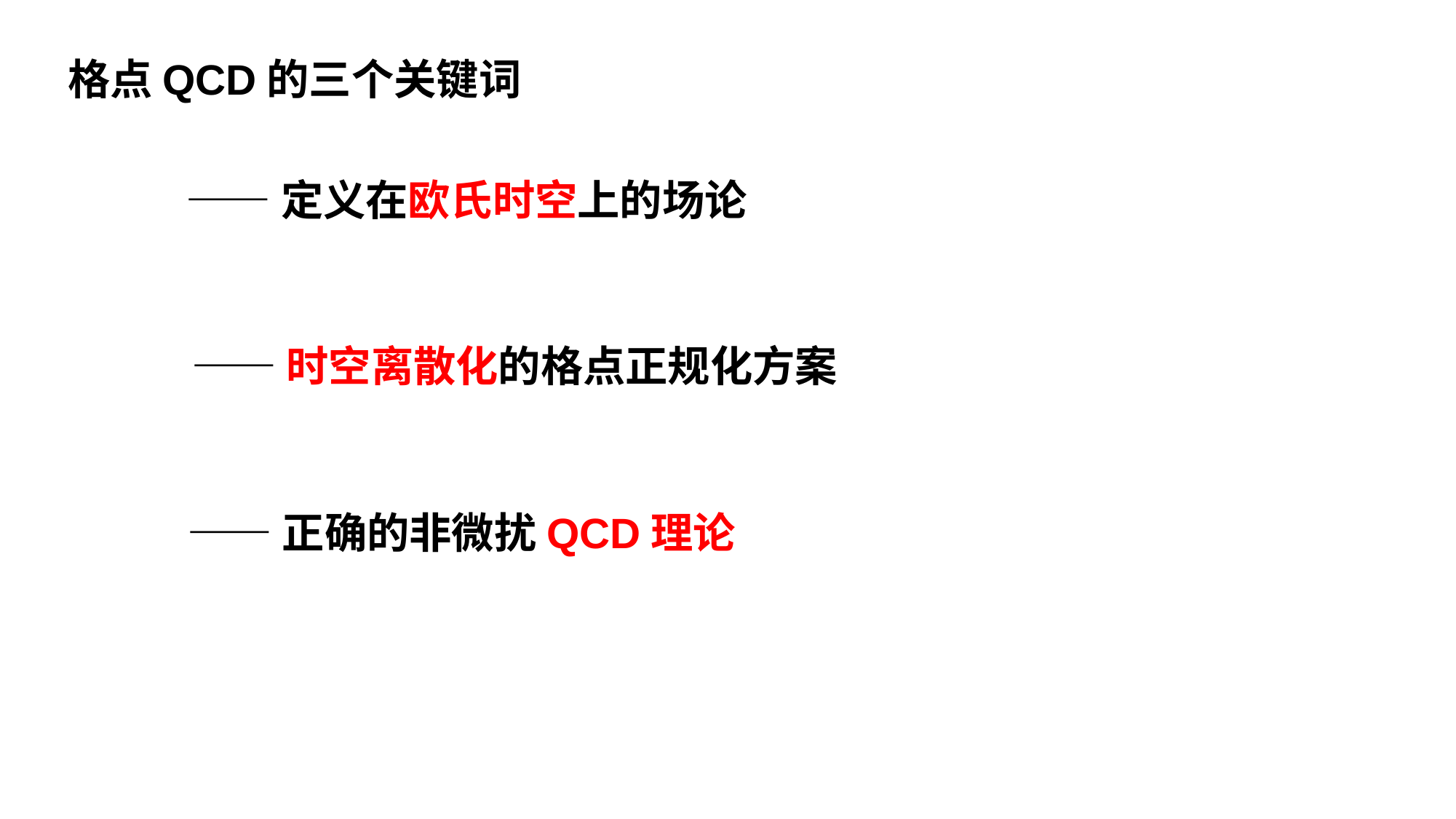

格点QCD的三个关键词
——定义在欧氏时空上的场论
——时空离散化的格点正规化方案
——正确的非微扰QCD理论